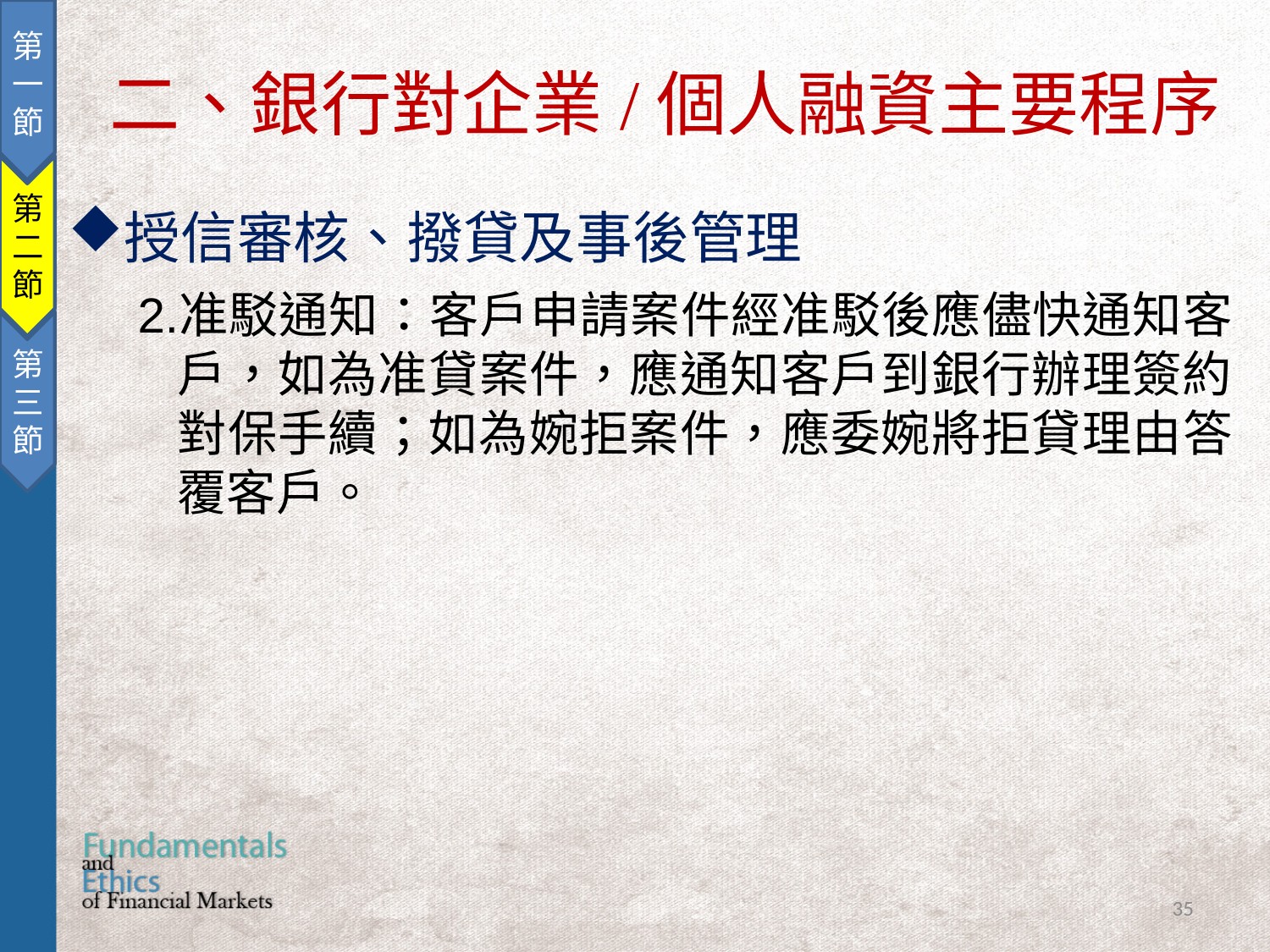

第一節
第二節
第三節
二、銀行對企業/個人融資主要程序
授信審核、撥貸及事後管理
准駁通知：客戶申請案件經准駁後應儘快通知客戶，如為准貸案件，應通知客戶到銀行辦理簽約對保手續；如為婉拒案件，應委婉將拒貸理由答覆客戶。
35